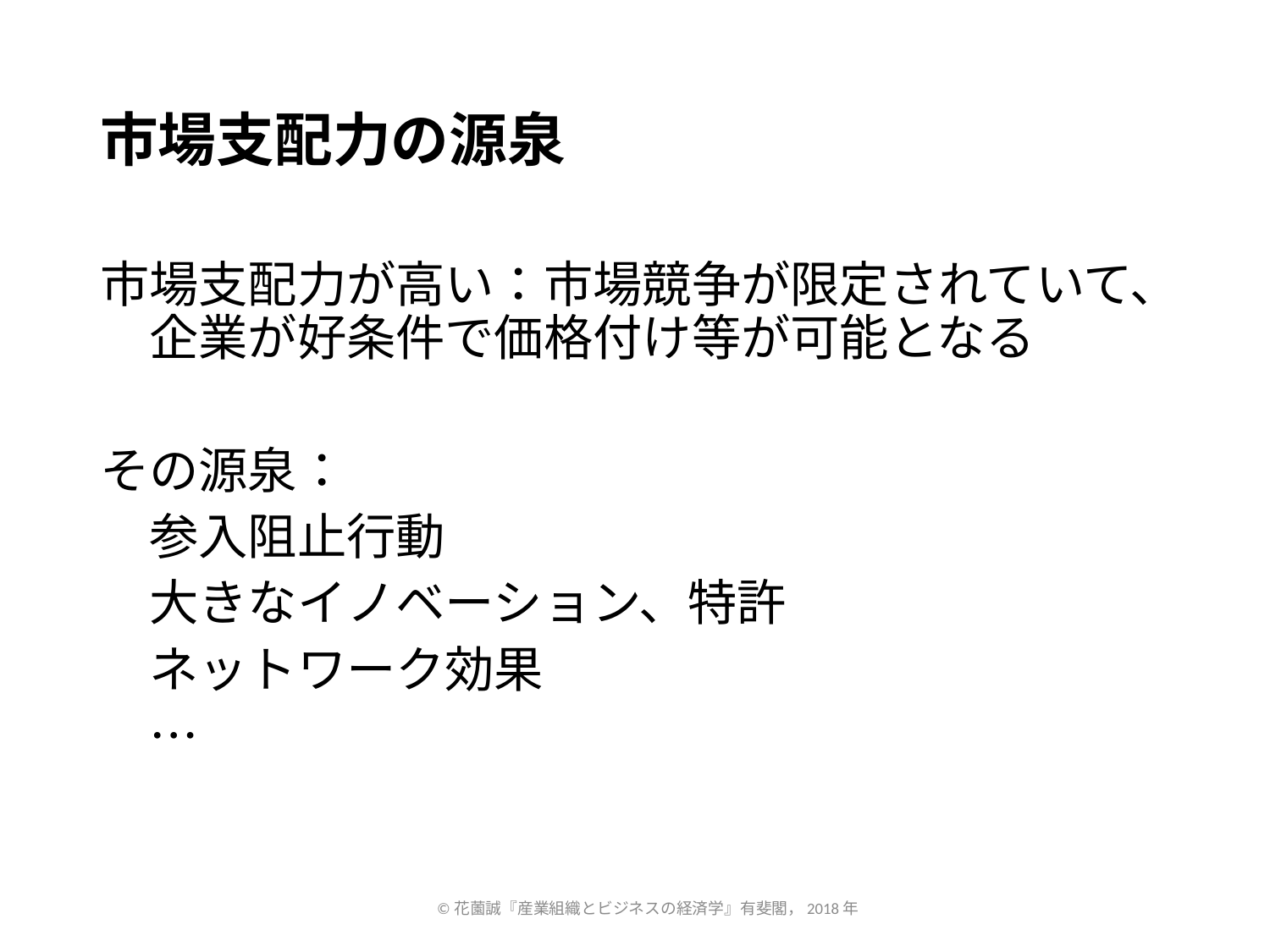

# 市場支配力の源泉
市場支配力が高い：市場競争が限定されていて、　企業が好条件で価格付け等が可能となる

その源泉：
　参入阻止行動
　大きなイノベーション、特許
　ネットワーク効果
　…
©花薗誠『産業組織とビジネスの経済学』有斐閣，2018年